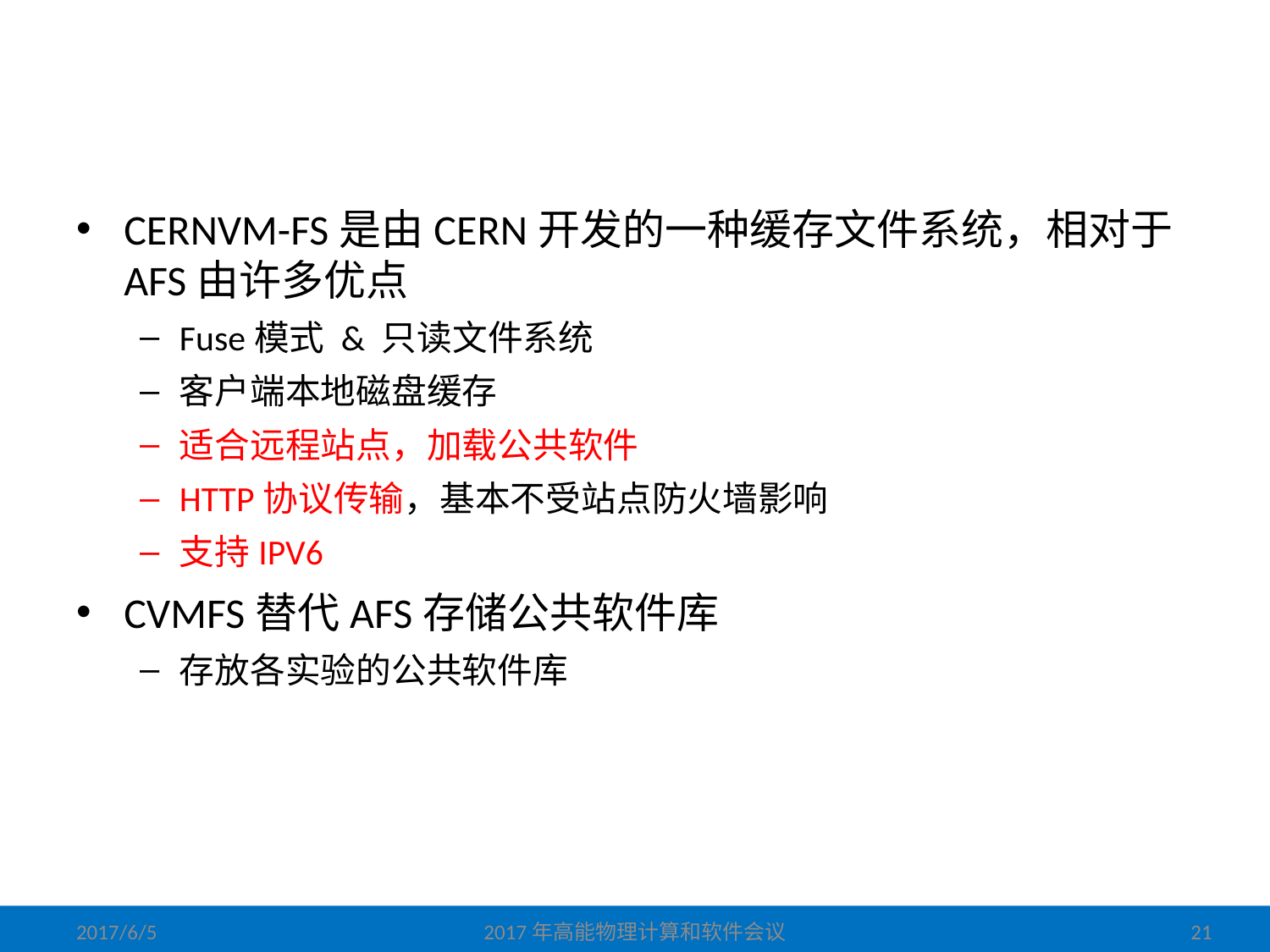

# 公共软件库-CVMFS
CERNVM-FS是由CERN开发的一种缓存文件系统，相对于AFS由许多优点
Fuse模式 & 只读文件系统
客户端本地磁盘缓存
适合远程站点，加载公共软件
HTTP协议传输，基本不受站点防火墙影响
支持IPV6
CVMFS替代AFS存储公共软件库
存放各实验的公共软件库

2017/6/5
2017年高能物理计算和软件会议
21